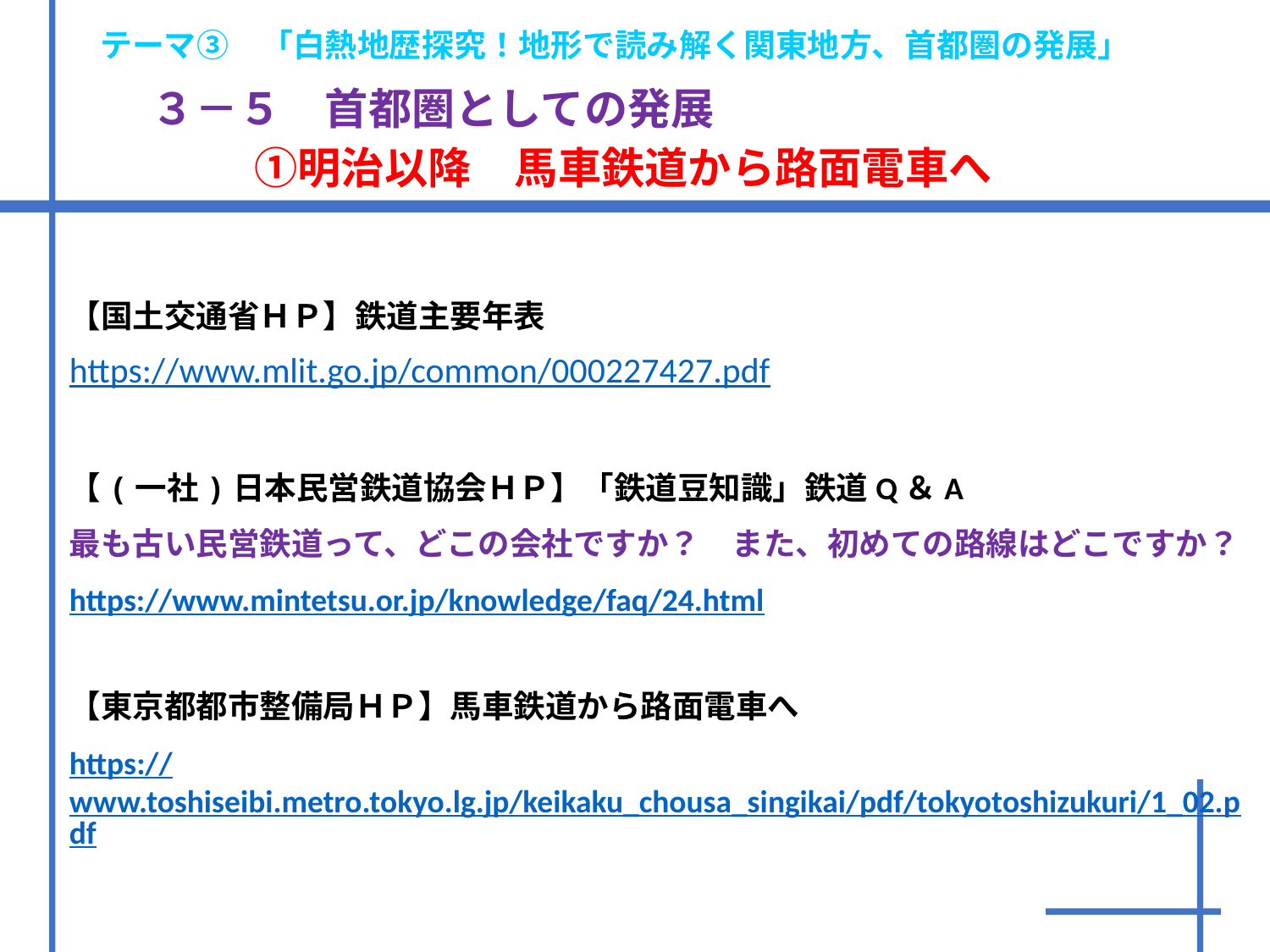

# テーマ③　「白熱地歴探究！地形で読み解く関東地方、首都圏の発展」 　３－５　首都圏としての発展　 　　　①明治以降　馬車鉄道から路面電車へ

【国土交通省ＨＰ】鉄道主要年表
https://www.mlit.go.jp/common/000227427.pdf

【(一社)日本民営鉄道協会ＨＰ】「鉄道豆知識」鉄道Q＆A
最も古い民営鉄道って、どこの会社ですか？　また、初めての路線はどこですか？
https://www.mintetsu.or.jp/knowledge/faq/24.html

【東京都都市整備局ＨＰ】馬車鉄道から路面電車へ
https://www.toshiseibi.metro.tokyo.lg.jp/keikaku_chousa_singikai/pdf/tokyotoshizukuri/1_02.pdf